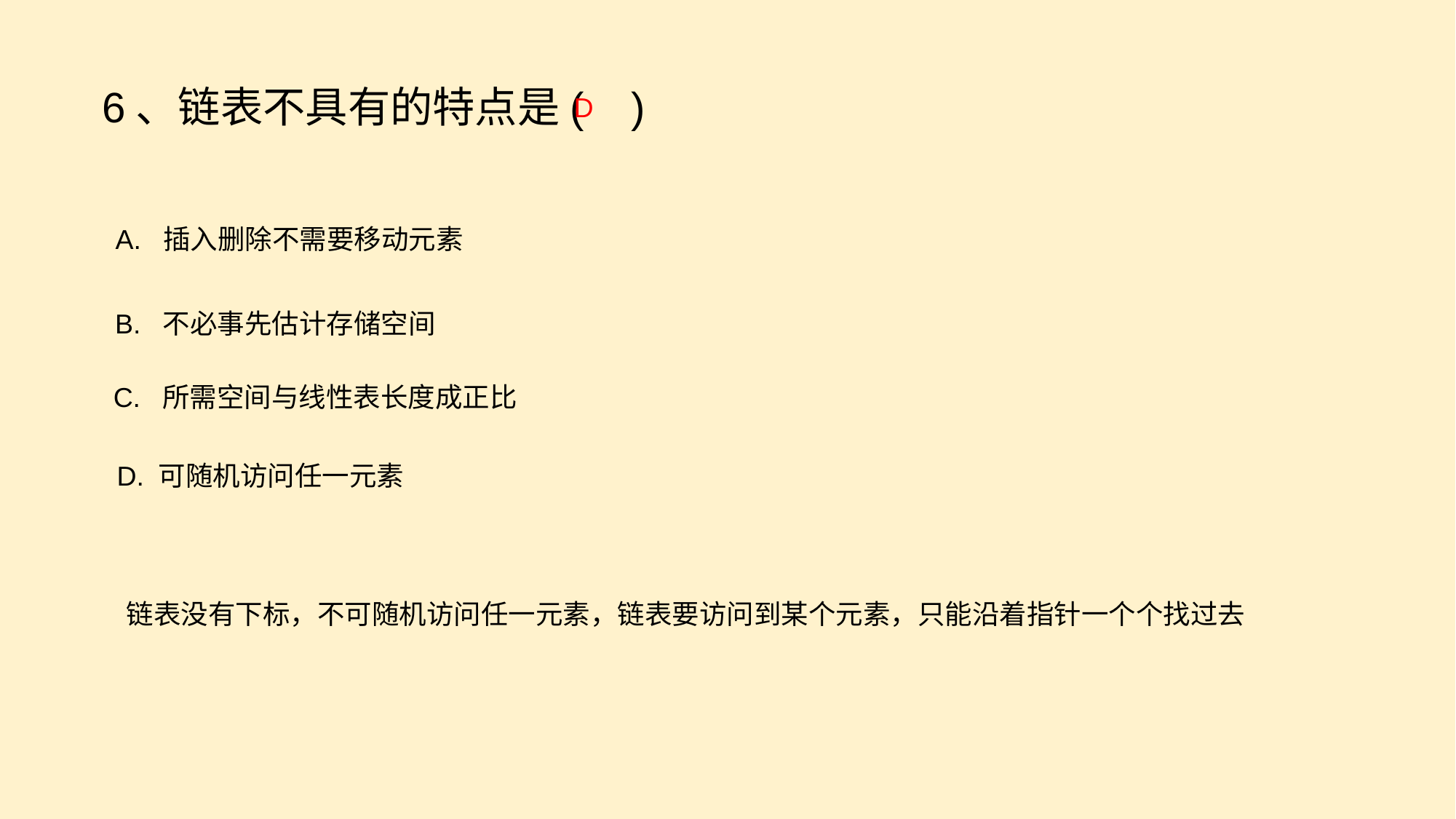

6、链表不具有的特点是(    )
D
A.  插入删除不需要移动元素
B.  不必事先估计存储空间
C.  所需空间与线性表长度成正比
D. 可随机访问任一元素
链表没有下标，不可随机访问任一元素，链表要访问到某个元素，只能沿着指针一个个找过去